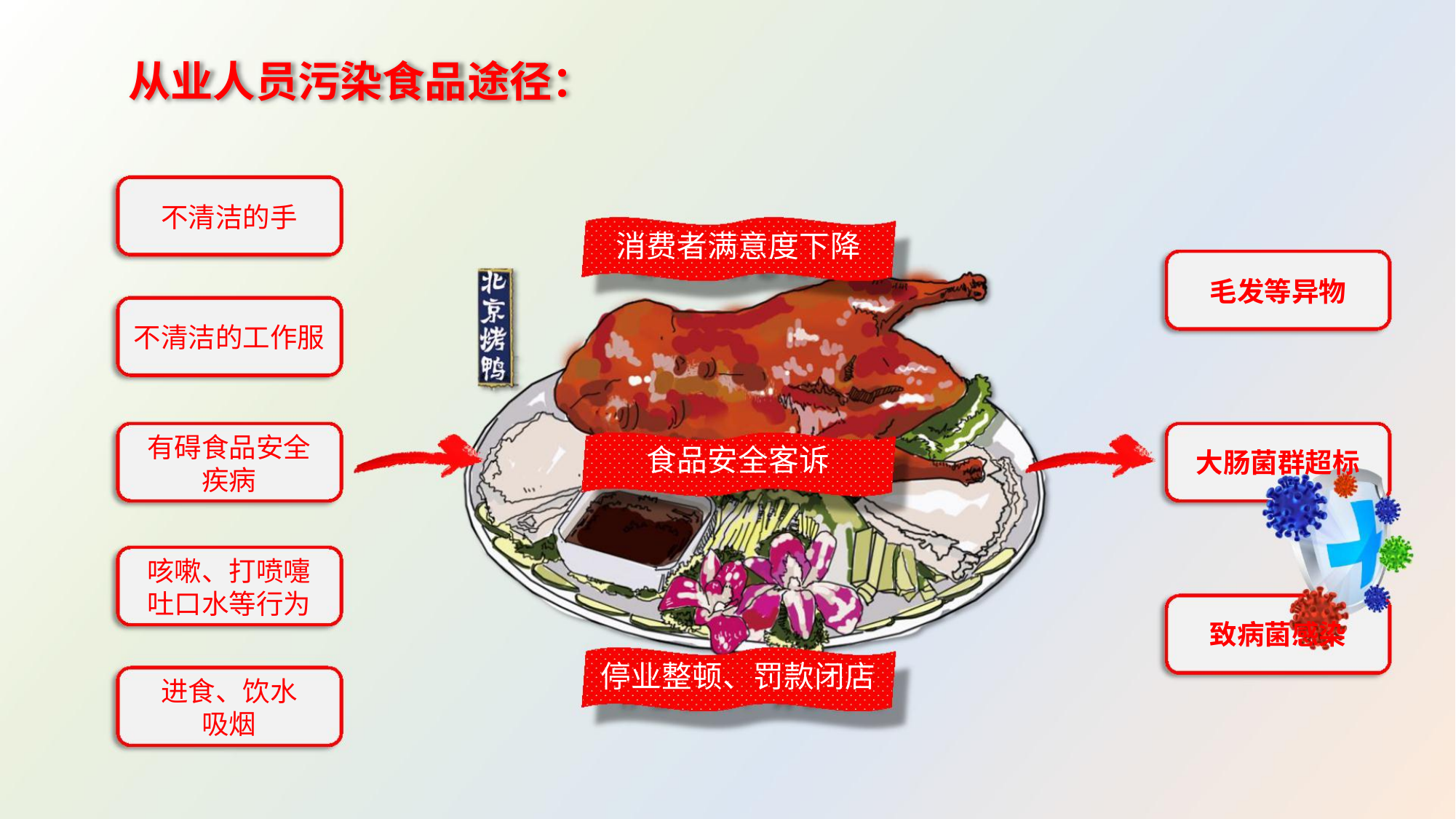

从业人员污染食品途径：
不清洁的手
消费者满意度下降
食品安全客诉
毛发等异物
大肠菌群超标
致病菌感染
不清洁的工作服
有碍食品安全
疾病
咳嗽、打喷嚏
吐口水等行为
停业整顿、罚款闭店
进食、饮水
吸烟